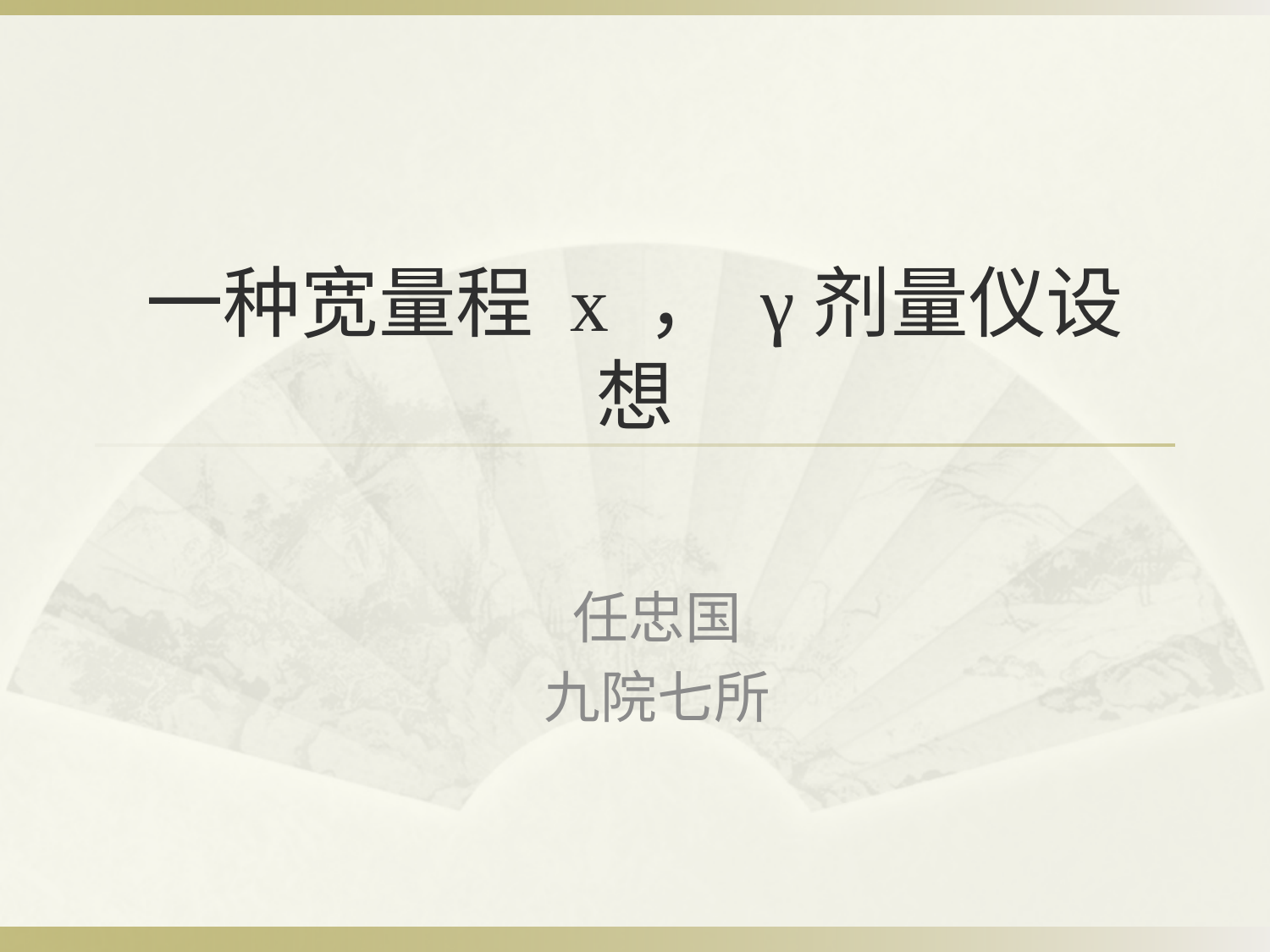

# 一种宽量程 x ， γ剂量仪设想
任忠国
九院七所